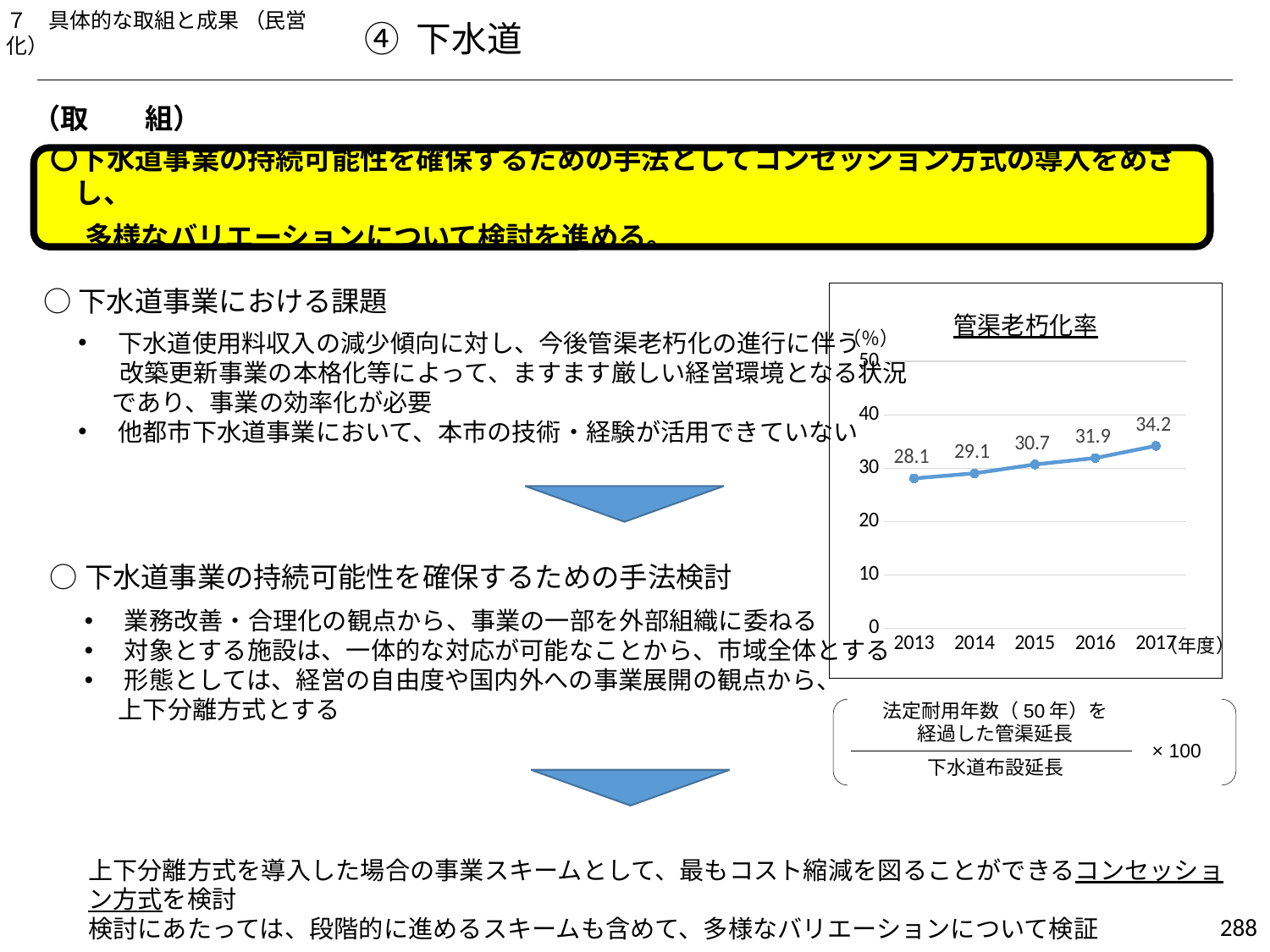

７　具体的な取組と成果 （民営化）
④ 下水道
（取　　組）
〇下水道事業の持続可能性を確保するための手法としてコンセッション方式の導入をめざし、
　 多様なバリエーションについて検討を進める。
○下水道事業における課題

### Chart: 管渠老朽化率

| Category | 大阪市 |
|---|---|
| 2013 | 28.1 |
| 2014 | 29.05 |
| 2015 | 30.71 |
| 2016 | 31.92 |
| 2017 | 34.19 |
下水道使用料収入の減少傾向に対し、今後管渠老朽化の進行に伴う
　   改築更新事業の本格化等によって、ますます厳しい経営環境となる状況
     であり、事業の効率化が必要
他都市下水道事業において、本市の技術・経験が活用できていない

○下水道事業の持続可能性を確保するための手法検討
業務改善・合理化の観点から、事業の一部を外部組織に委ねる
対象とする施設は、一体的な対応が可能なことから、市域全体とする
形態としては、経営の自由度や国内外への事業展開の観点から、
     上下分離方式とする
法定耐用年数（50年）を
経過した管渠延長
下水道布設延長

× 100

上下分離方式を導入した場合の事業スキームとして、最もコスト縮減を図ることができるコンセッション方式を検討
検討にあたっては、段階的に進めるスキームも含めて、多様なバリエーションについて検証
288